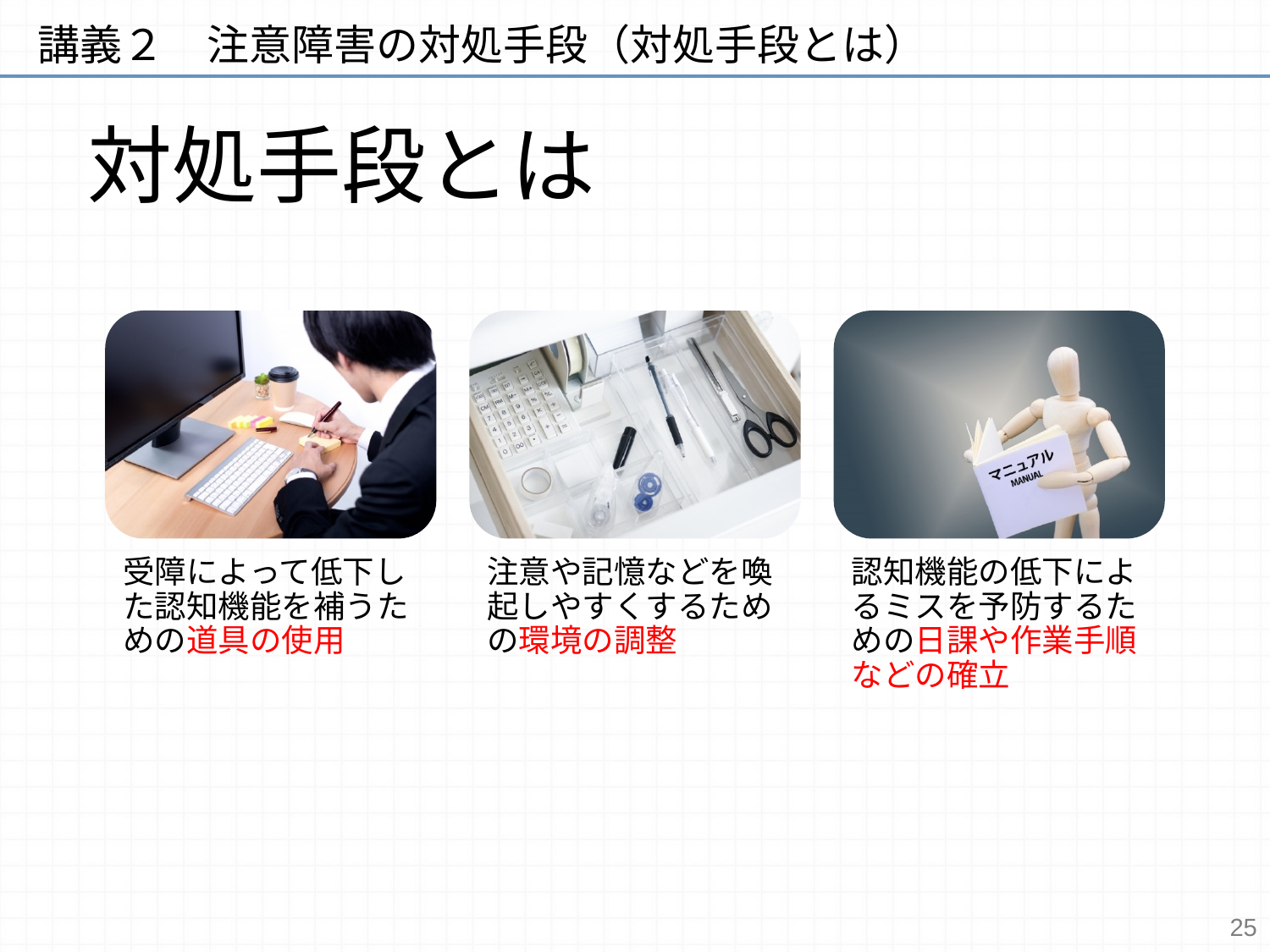

講義２　注意障害の対処手段（対処手段とは）
対処手段とは

受障によって低下した認知機能を補うための道具の使用
注意や記憶などを喚起しやすくするための環境の調整
認知機能の低下によるミスを予防するための日課や作業手順などの確立
25